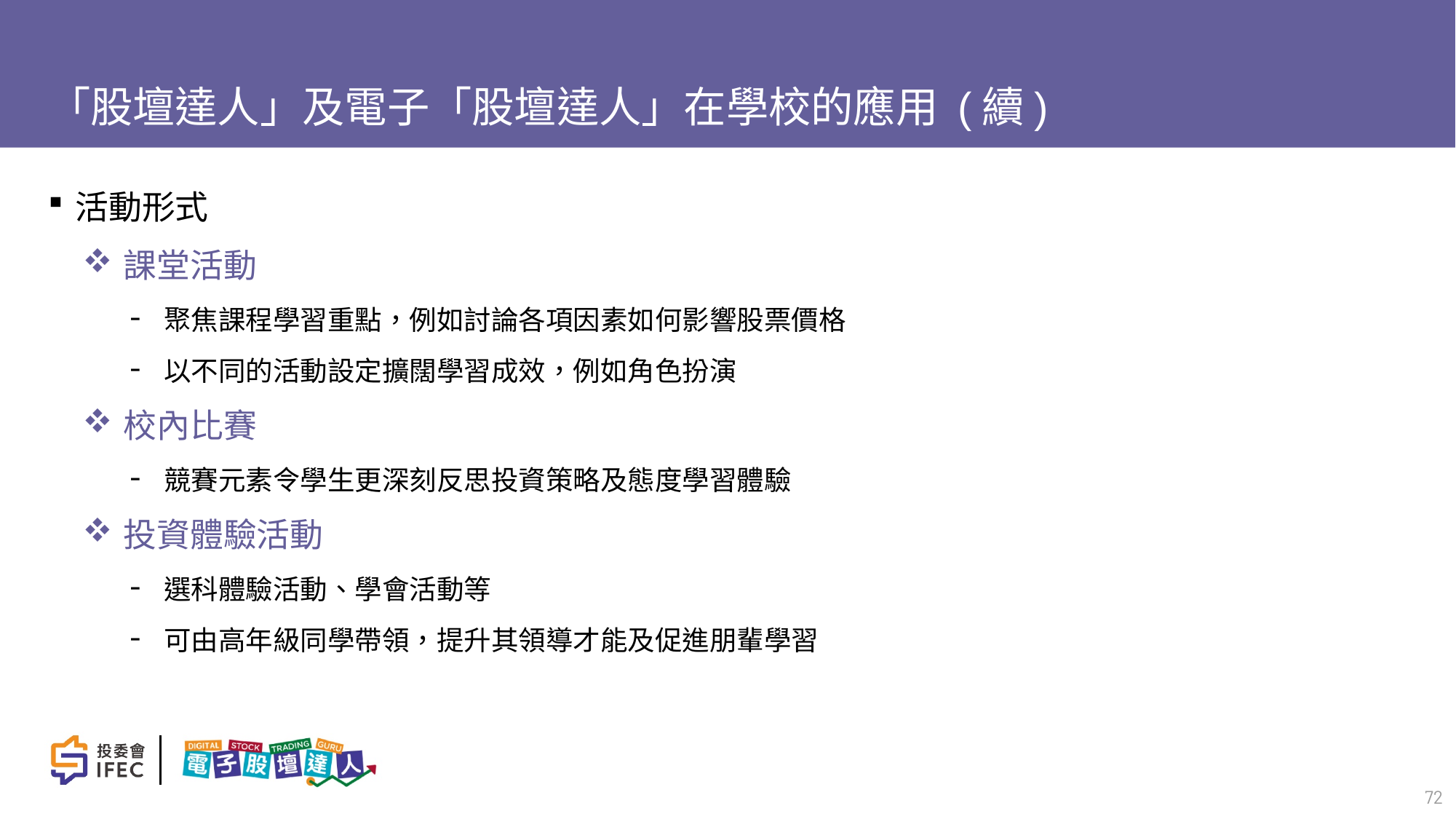

# 「股壇達人」及電子「股壇達人」在學校的應用 (續)
活動形式
課堂活動
聚焦課程學習重點，例如討論各項因素如何影響股票價格
以不同的活動設定擴闊學習成效，例如角色扮演
校內比賽
競賽元素令學生更深刻反思投資策略及態度學習體驗
投資體驗活動
選科體驗活動、學會活動等
可由高年級同學帶領，提升其領導才能及促進朋輩學習

72